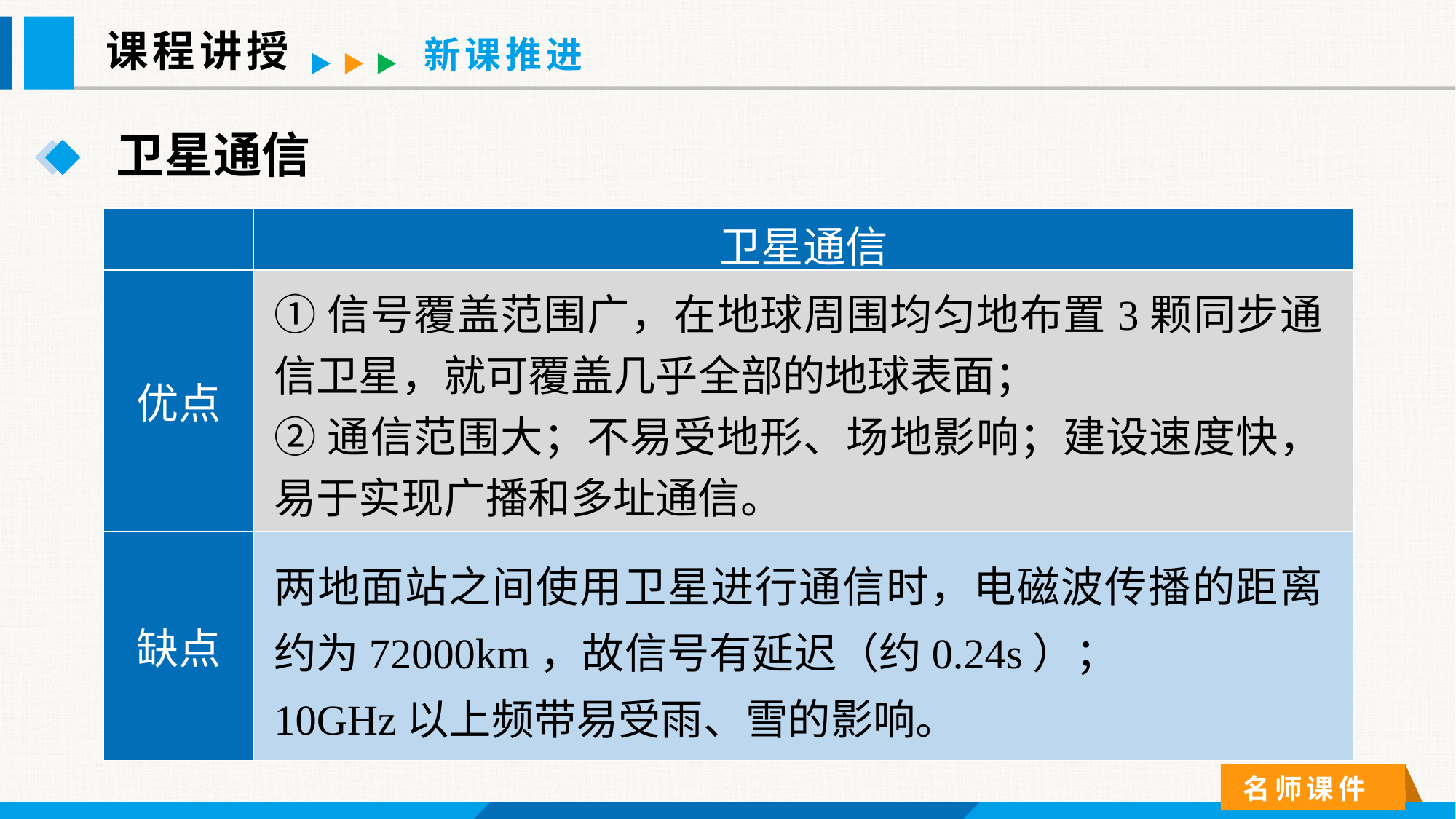

课程讲授
新课推进

卫星通信

|  | 卫星通信 |
| --- | --- |
| 优点 |  |
| 缺点 |  |
①信号覆盖范围广，在地球周围均匀地布置3颗同步通信卫星，就可覆盖几乎全部的地球表面；
②通信范围大；不易受地形、场地影响；建设速度快，易于实现广播和多址通信。
两地面站之间使用卫星进行通信时，电磁波传播的距离约为72000km，故信号有延迟（约0.24s）；
10GHz以上频带易受雨、雪的影响。